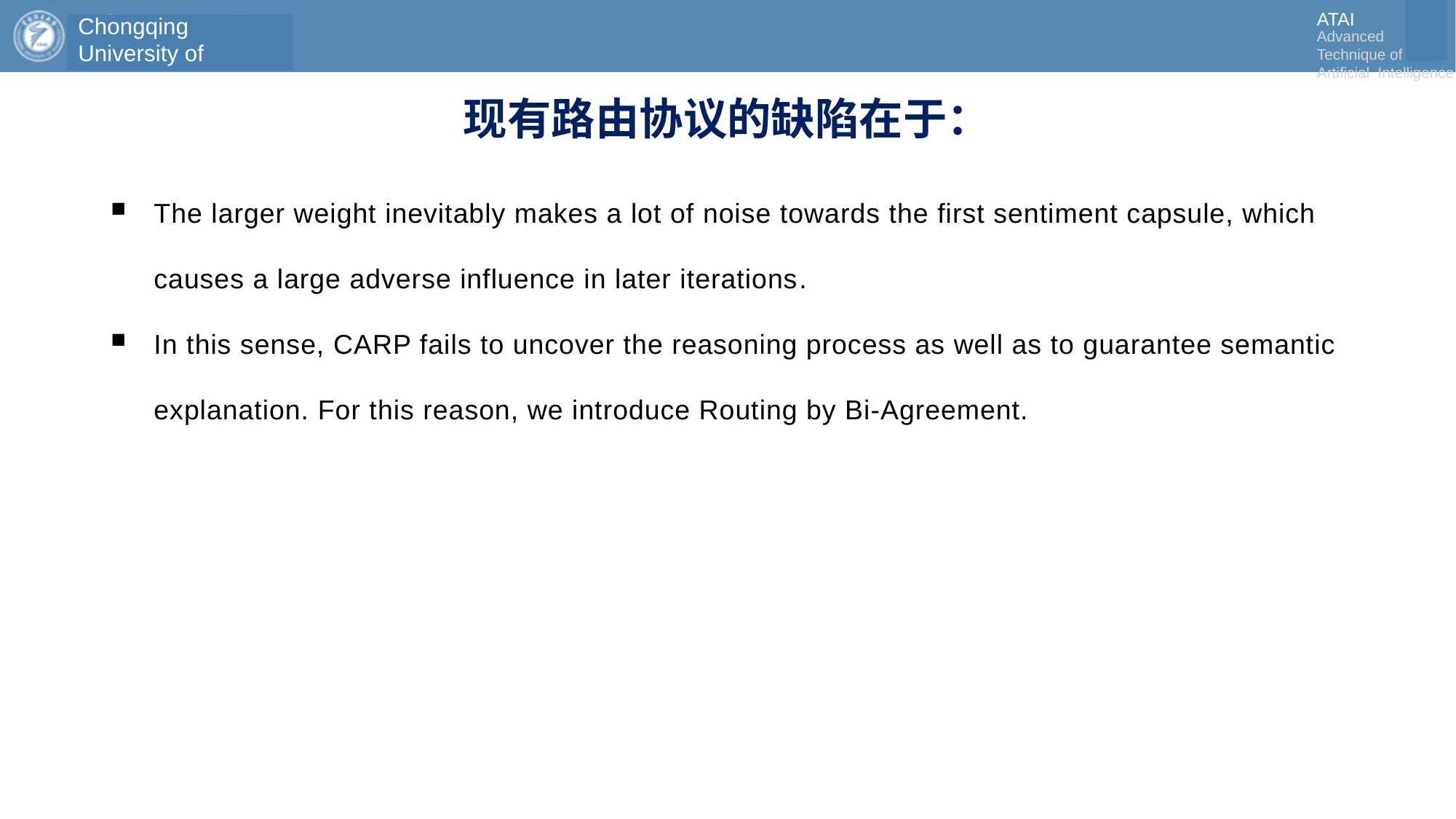

# 现有路由协议的缺陷在于：
The larger weight inevitably makes a lot of noise towards the first sentiment capsule, which causes a large adverse influence in later iterations.
In this sense, CARP fails to uncover the reasoning process as well as to guarantee semantic explanation. For this reason, we introduce Routing by Bi-Agreement.